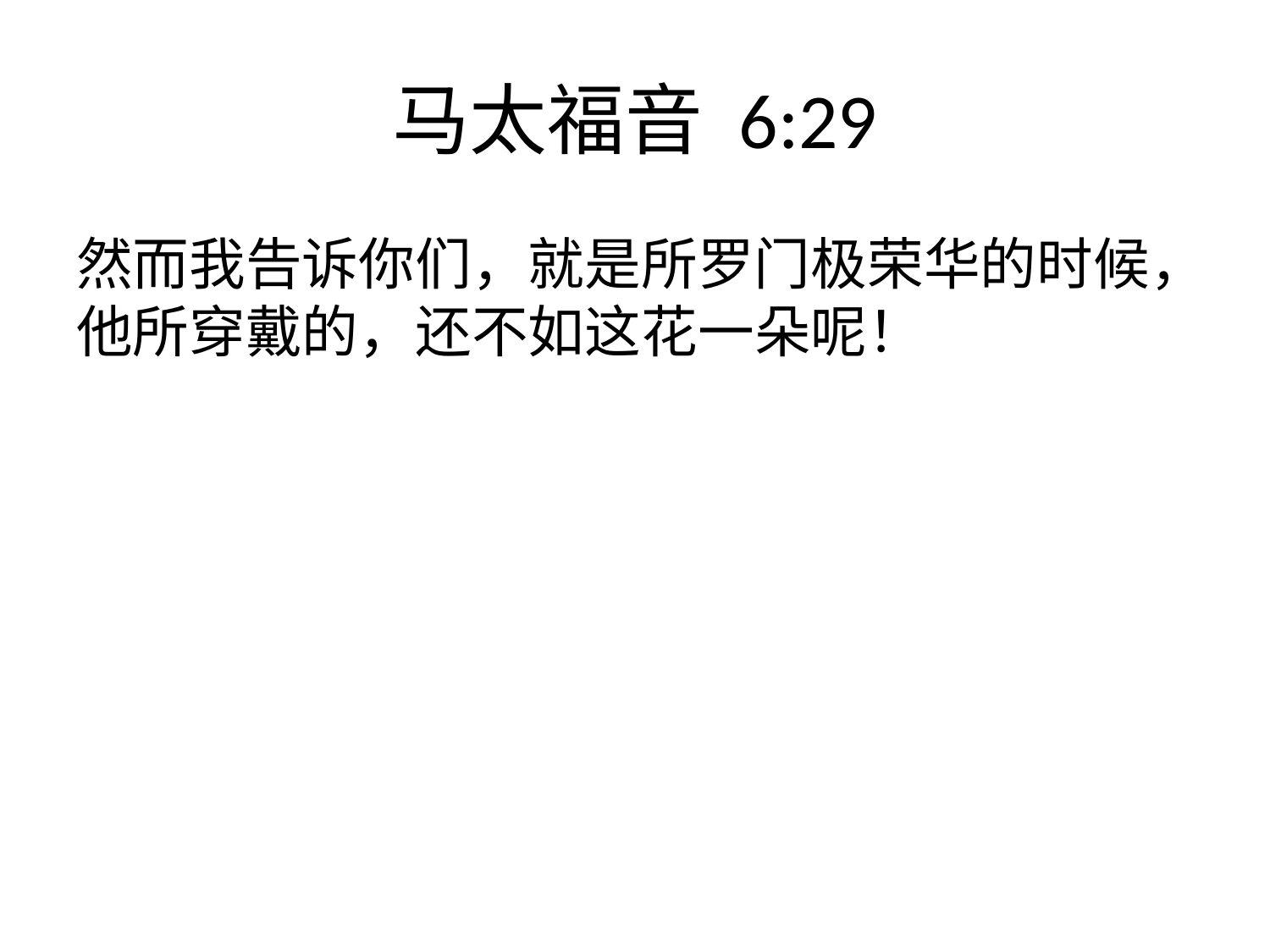

# 马太福音 6:29
然而我告诉你们，就是所罗门极荣华的时候，他所穿戴的，还不如这花一朵呢！